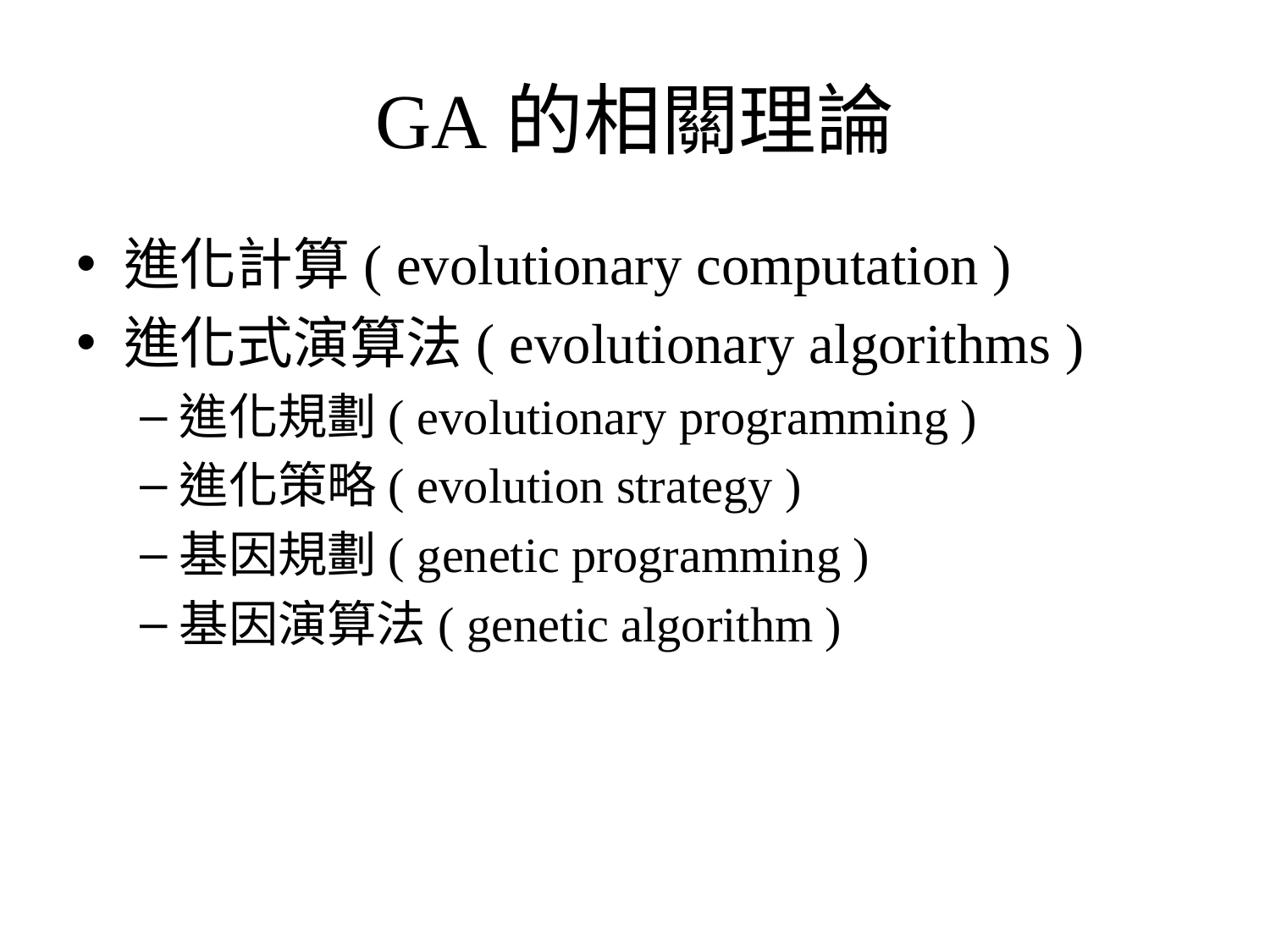

# GA的相關理論
進化計算( evolutionary computation )
進化式演算法( evolutionary algorithms )
進化規劃( evolutionary programming )
進化策略( evolution strategy )
基因規劃( genetic programming )
基因演算法( genetic algorithm )